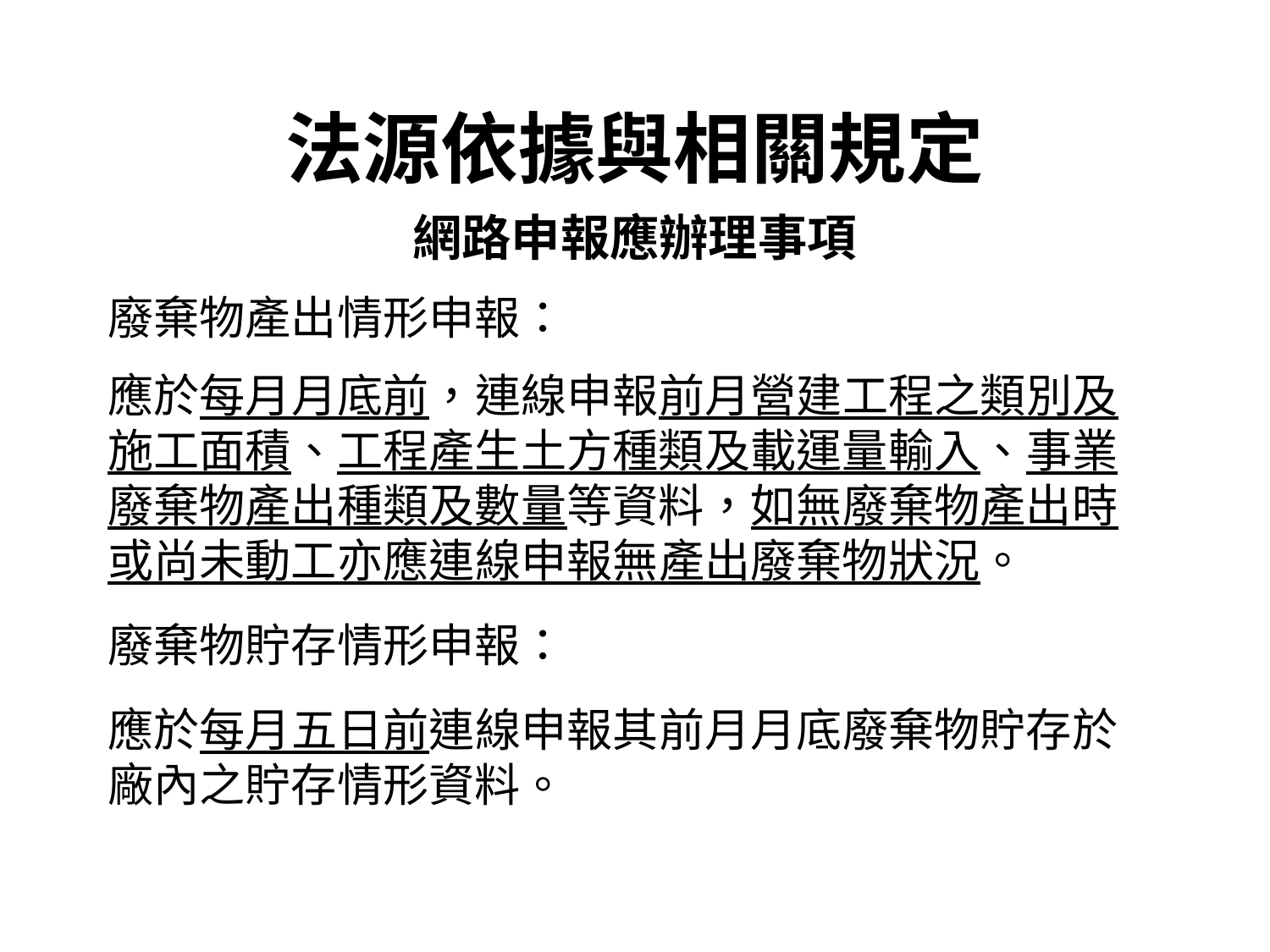

# 法源依據與相關規定
網路申報應辦理事項
廢棄物產出情形申報：
應於每月月底前，連線申報前月營建工程之類別及施工面積、工程產生土方種類及載運量輸入、事業廢棄物產出種類及數量等資料，如無廢棄物產出時或尚未動工亦應連線申報無產出廢棄物狀況。
廢棄物貯存情形申報：
應於每月五日前連線申報其前月月底廢棄物貯存於廠內之貯存情形資料。